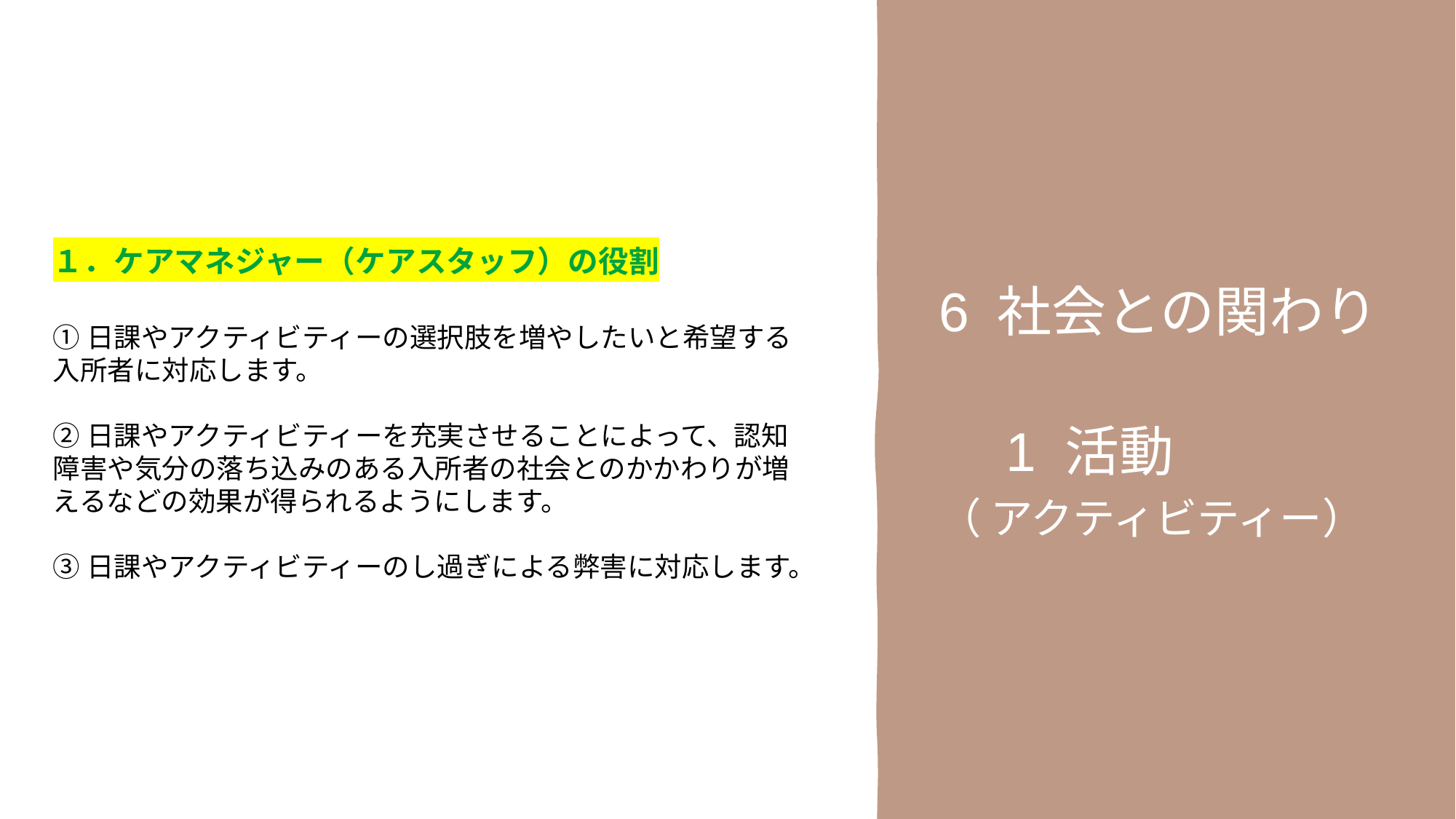

6 社会との関わり
　1 活動
（ アクティビティー）

１．ケアマネジャー（ケアスタッフ）の役割

①日課やアクティビティーの選択肢を増やしたいと希望する
入所者に対応します。

②日課やアクティビティーを充実させることによって、認知
障害や気分の落ち込みのある入所者の社会とのかかわりが増えるなどの効果が得られるようにします。

③日課やアクティビティーのし過ぎによる弊害に対応します。